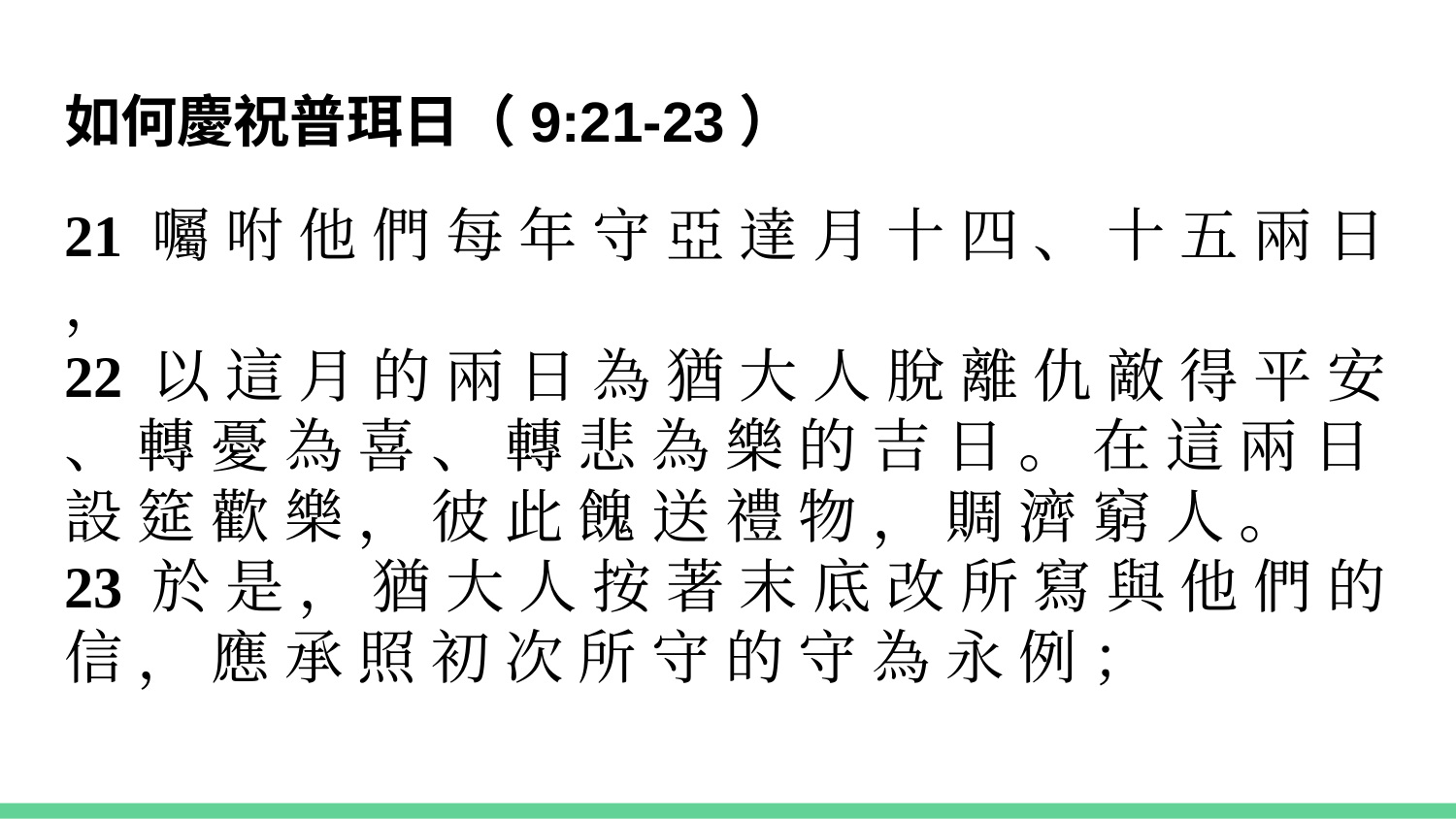

# 如何慶祝普珥日（9:21-23）
21 囑 咐 他 們 每 年 守 亞 達 月 十 四 、 十 五 兩 日 ，
22 以 這 月 的 兩 日 為 猶 大 人 脫 離 仇 敵 得 平 安 、 轉 憂 為 喜 、 轉 悲 為 樂 的 吉 日 。 在 這 兩 日 設 筵 歡 樂 ， 彼 此 餽 送 禮 物 ， 賙 濟 窮 人 。
23 於 是 ， 猶 大 人 按 著 末 底 改 所 寫 與 他 們 的 信 ， 應 承 照 初 次 所 守 的 守 為 永 例 ；